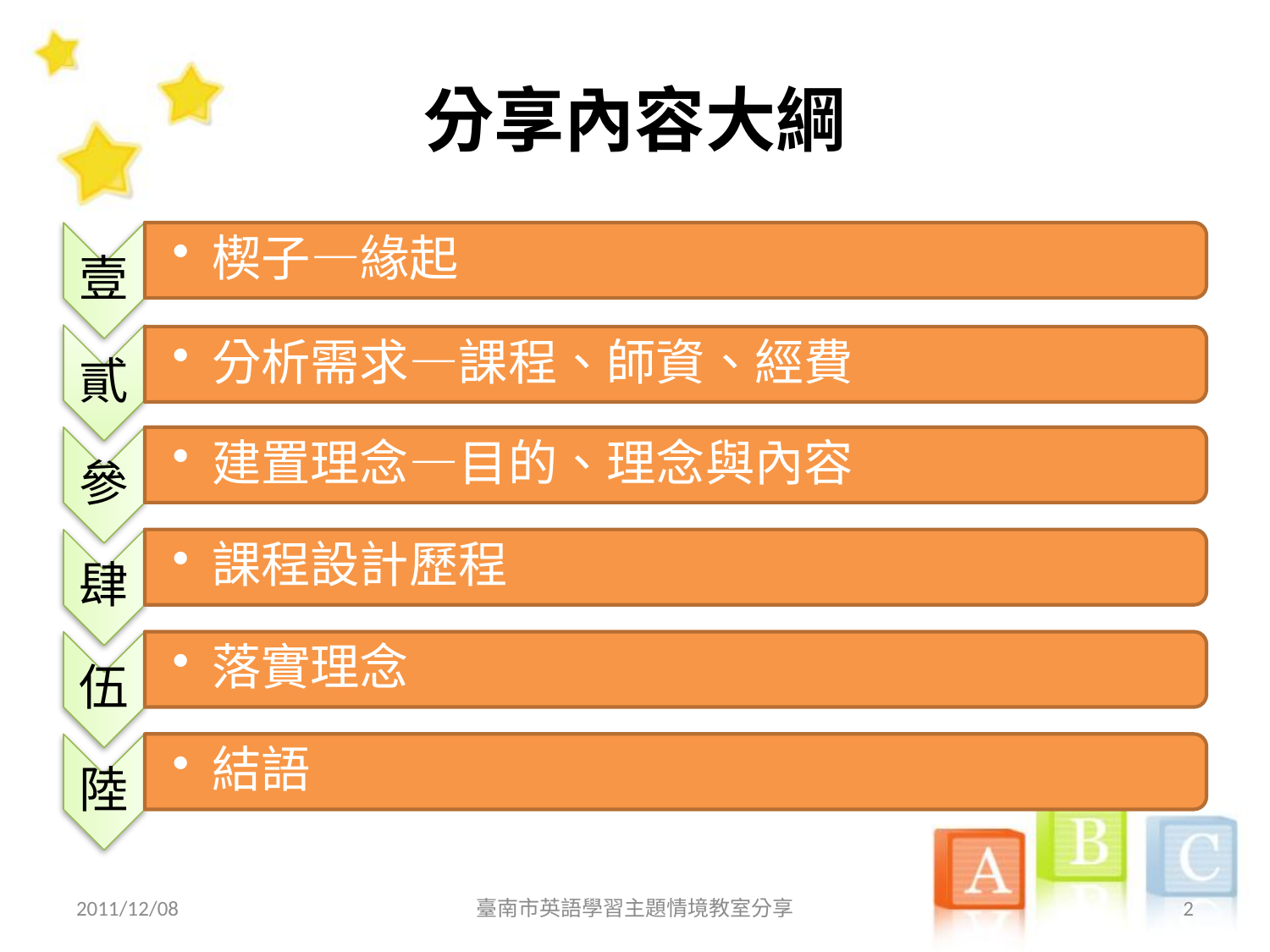

# 分享內容大綱
壹
楔子—緣起
貳
分析需求—課程、師資、經費
參
建置理念—目的、理念與內容
肆
課程設計歷程
伍
落實理念
陸
結語
2011/12/08
臺南市英語學習主題情境教室分享
2